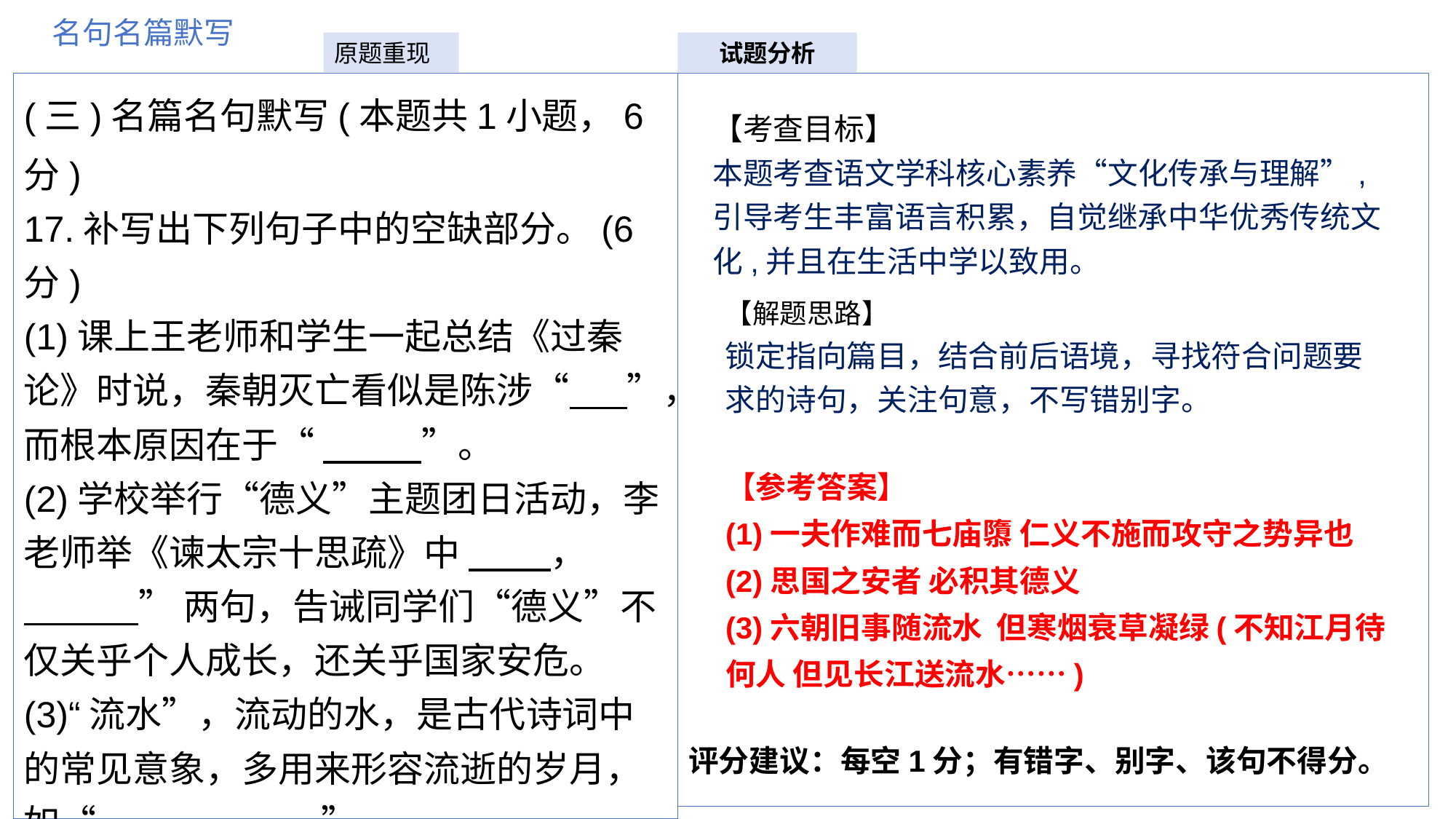

名句名篇默写
原题重现
试题分析
(三)名篇名句默写(本题共1小题，6分)
17.补写出下列句子中的空缺部分。(6分)
(1)课上王老师和学生一起总结《过秦论》时说，秦朝灭亡看似是陈涉“       ”，而根本原因在于“             ”。
(2)学校举行“德义”主题团日活动，李老师举《谏太宗十思疏》中           ，
              ”两句，告诫同学们“德义”不仅关乎个人成长，还关乎国家安危。
(3)“流水”，流动的水，是古代诗词中的常见意象，多用来形容流逝的岁月，如“            ，           ”。

评分建议：每空1分；有错字、别字、该句不得分。
【考查目标】
本题考查语文学科核心素养“文化传承与理解”,引导考生丰富语言积累，自觉继承中华优秀传统文化,并且在生活中学以致用。
【解题思路】
锁定指向篇目，结合前后语境，寻找符合问题要求的诗句，关注句意，不写错别字。

【参考答案】
(1)一夫作难而七庙隳 仁义不施而攻守之势异也
(2)思国之安者 必积其德义
(3)六朝旧事随流水  但寒烟衰草凝绿(不知江月待何人 但见长江送流水……)